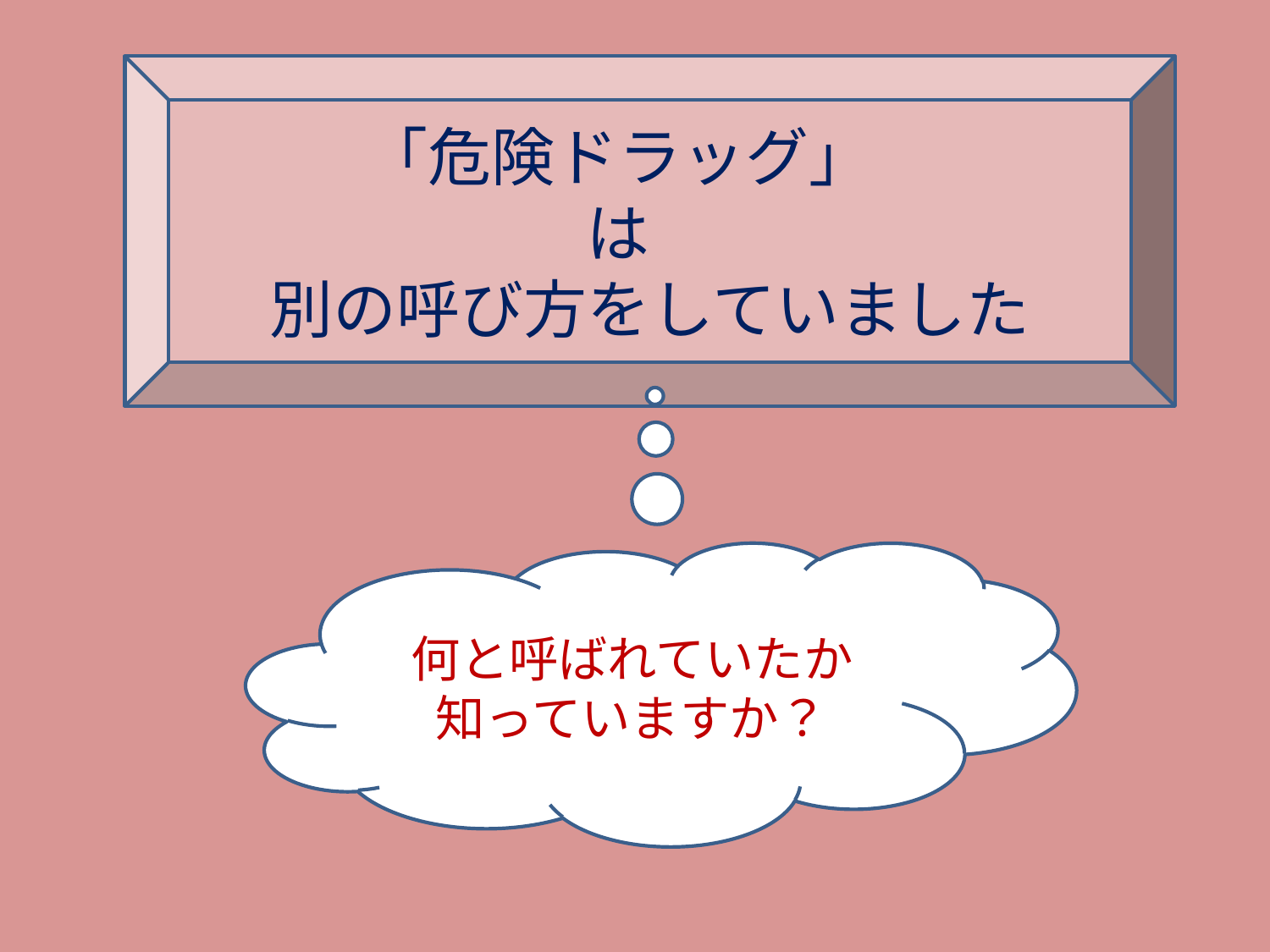

「危険ドラッグ」
は
別の呼び方をしていました
何と呼ばれていたか
知っていますか？